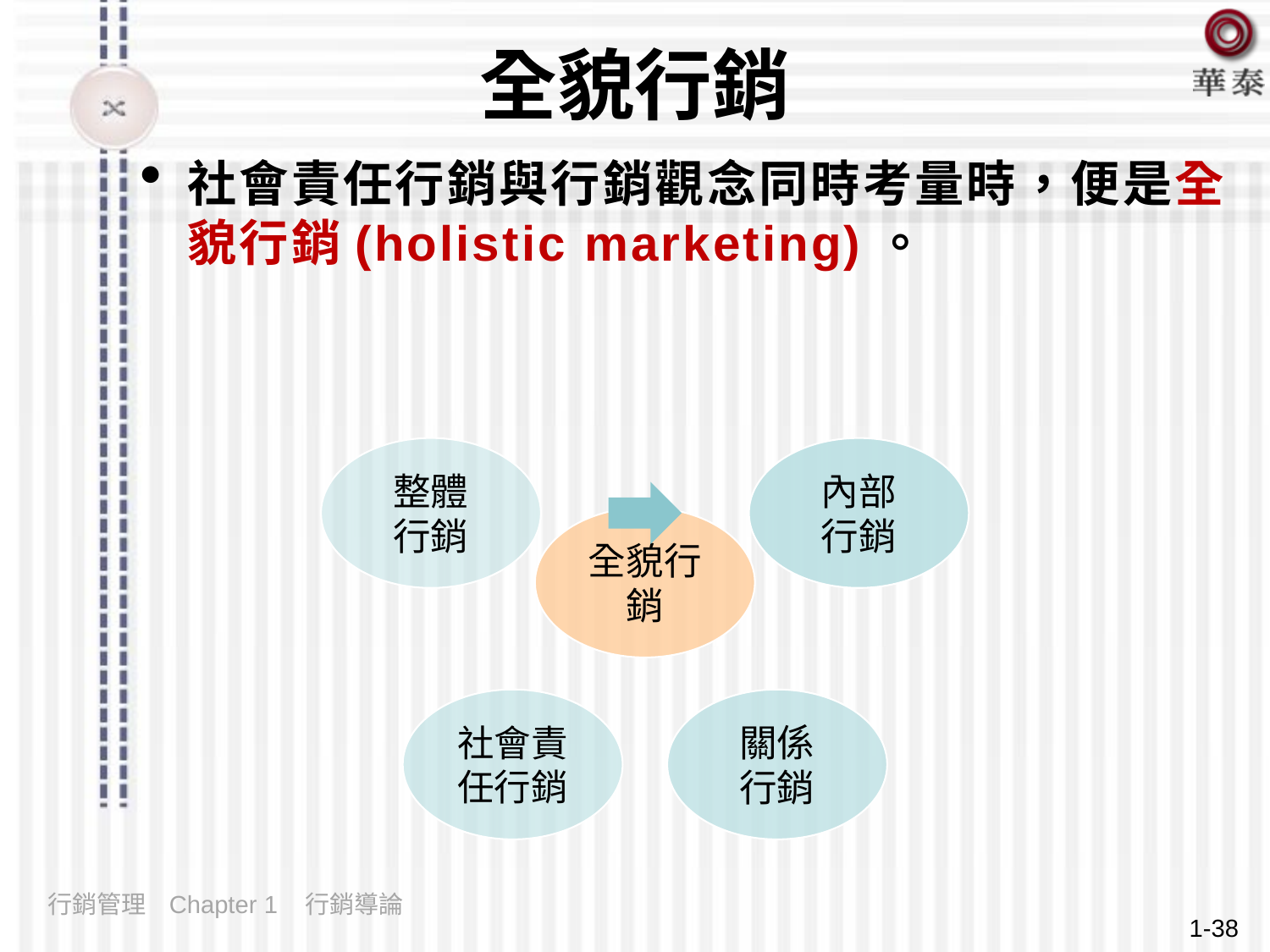

# 全貌行銷
社會責任行銷與行銷觀念同時考量時，便是全貌行銷(holistic marketing)。

全貌行銷
內部
行銷
關係
行銷
社會責任行銷
整體
行銷
行銷管理   Chapter 1   行銷導論
1-38